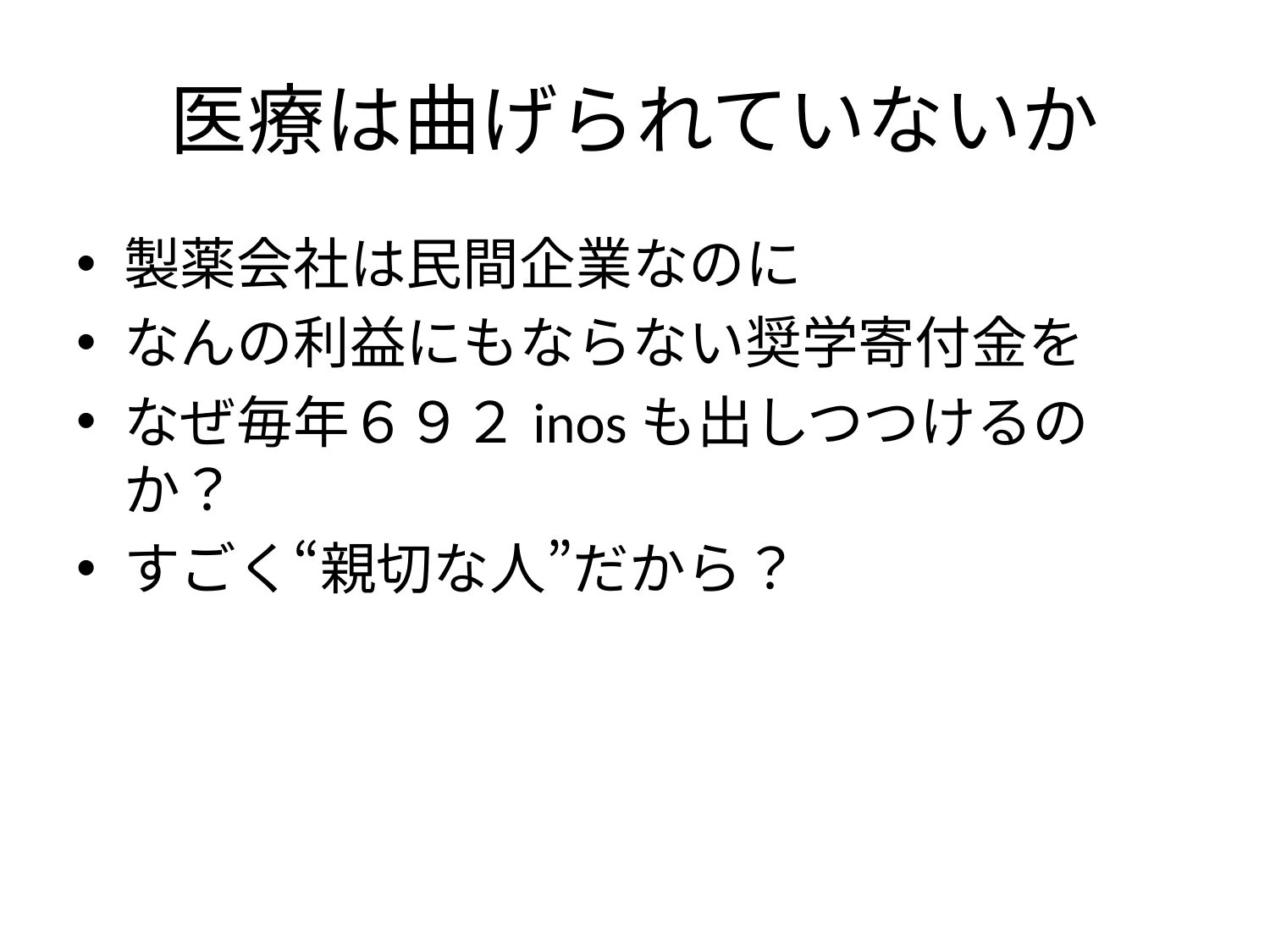

# 医療は曲げられていないか
製薬会社は民間企業なのに
なんの利益にもならない奨学寄付金を
なぜ毎年６９２inosも出しつつけるのか？
すごく“親切な人”だから？